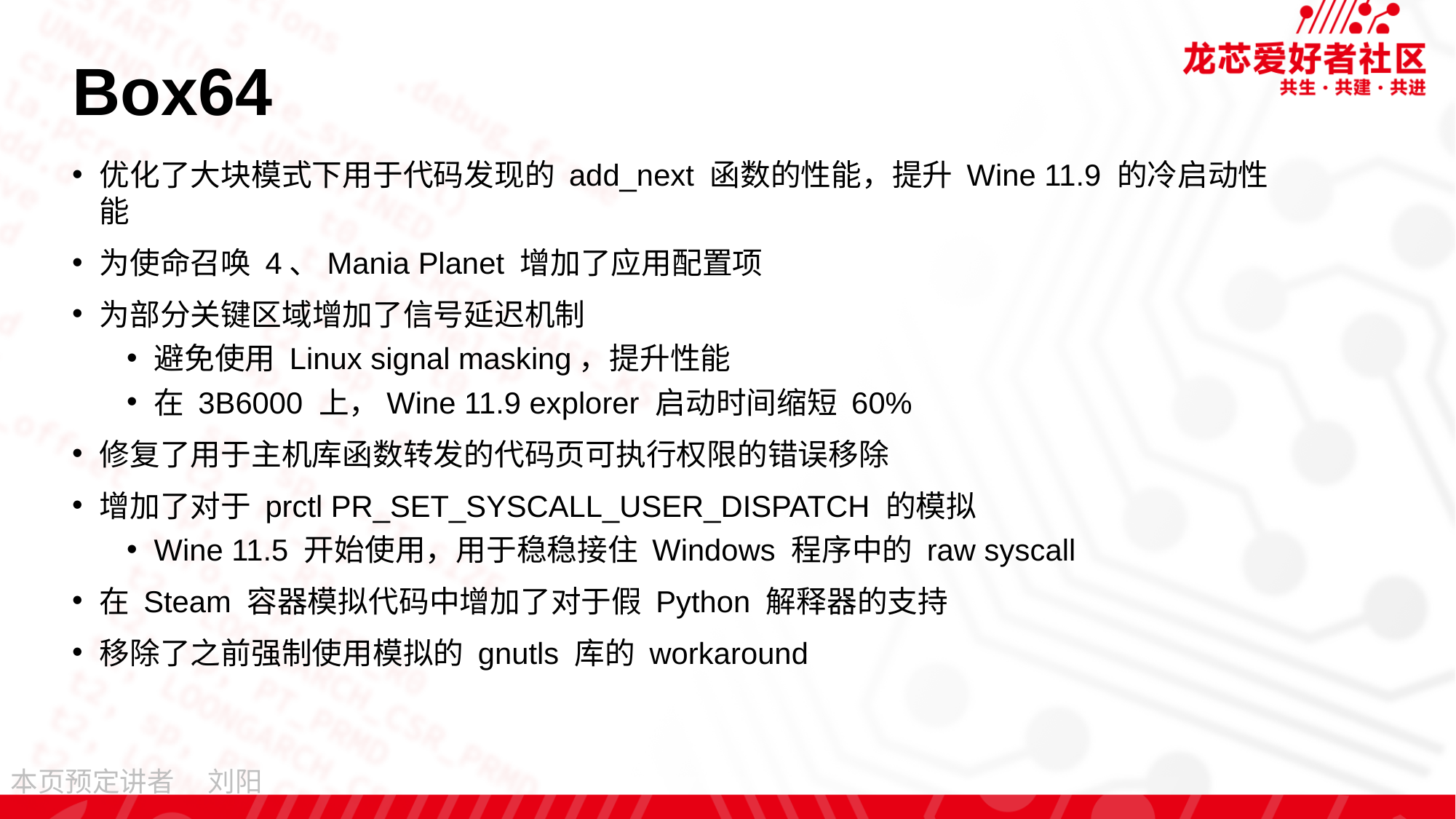

# Box64
优化了大块模式下用于代码发现的 add_next 函数的性能，提升 Wine 11.9 的冷启动性能
为使命召唤 4、Mania Planet 增加了应用配置项
为部分关键区域增加了信号延迟机制
避免使用 Linux signal masking，提升性能
在 3B6000 上，Wine 11.9 explorer 启动时间缩短 60%
修复了用于主机库函数转发的代码页可执行权限的错误移除
增加了对于 prctl PR_SET_SYSCALL_USER_DISPATCH 的模拟
Wine 11.5 开始使用，用于稳稳接住 Windows 程序中的 raw syscall
在 Steam 容器模拟代码中增加了对于假 Python 解释器的支持
移除了之前强制使用模拟的 gnutls 库的 workaround
刘阳